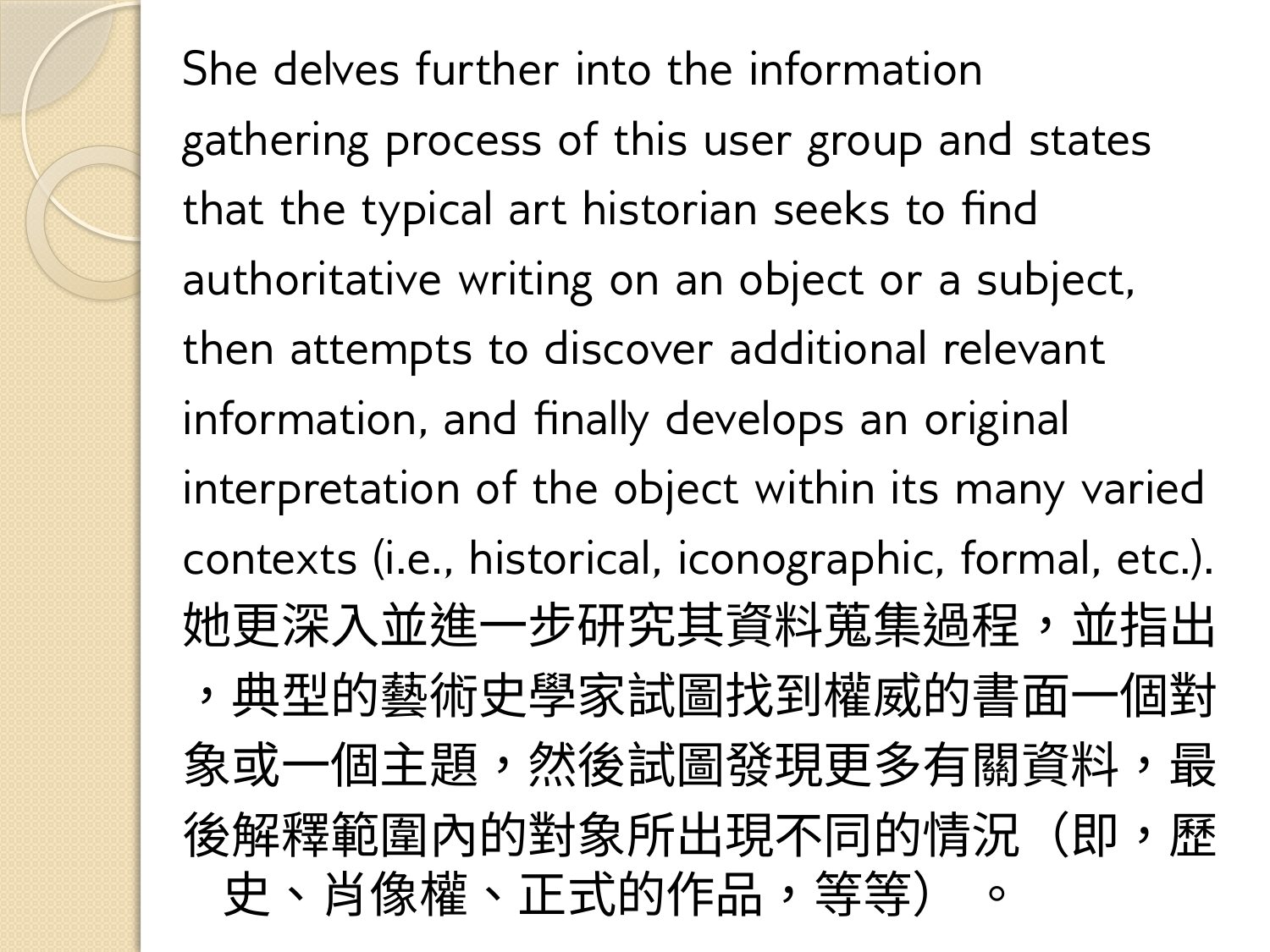

She delves further into the information
gathering process of this user group and states
that the typical art historian seeks to find
authoritative writing on an object or a subject,
then attempts to discover additional relevant
information, and finally develops an original
interpretation of the object within its many varied
contexts (i.e., historical, iconographic, formal, etc.).
她更深入並進一步研究其資料蒐集過程，並指出
，典型的藝術史學家試圖找到權威的書面一個對
象或一個主題，然後試圖發現更多有關資料，最
後解釋範圍內的對象所出現不同的情況（即，歷史、肖像權、正式的作品，等等） 。